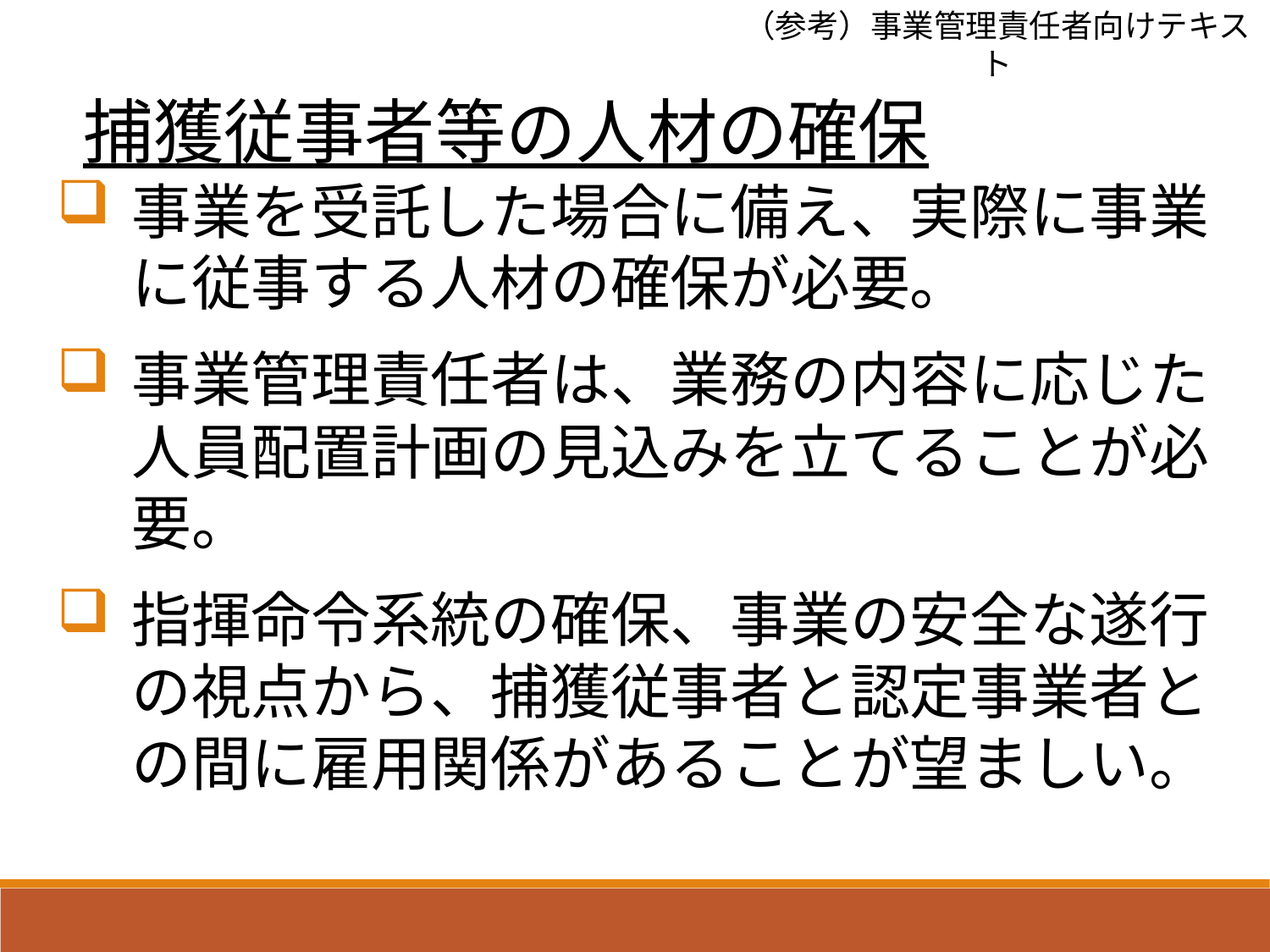

（参考）事業管理責任者向けテキスト

　捕獲従事者等の人材の確保
事業を受託した場合に備え、実際に事業に従事する人材の確保が必要。
事業管理責任者は、業務の内容に応じた人員配置計画の見込みを立てることが必要。
指揮命令系統の確保、事業の安全な遂行の視点から、捕獲従事者と認定事業者との間に雇用関係があることが望ましい。